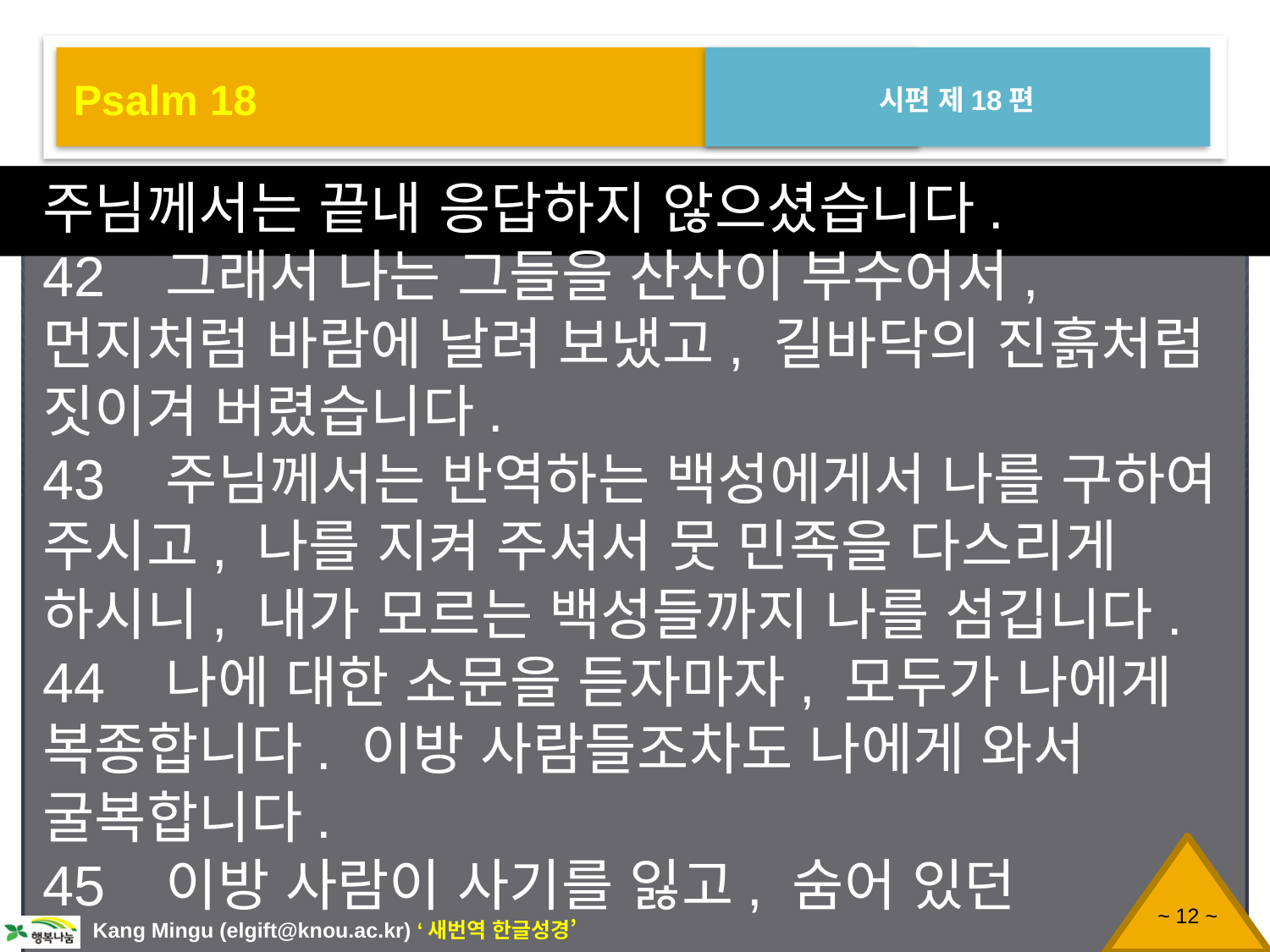

Psalm 18
시편 제18편
주님께서는 끝내 응답하지 않으셨습니다.
42   그래서 나는 그들을 산산이 부수어서, 먼지처럼 바람에 날려 보냈고, 길바닥의 진흙처럼 짓이겨 버렸습니다.
43   주님께서는 반역하는 백성에게서 나를 구하여 주시고, 나를 지켜 주셔서 뭇 민족을 다스리게 하시니, 내가 모르는 백성들까지 나를 섬깁니다.
44   나에 대한 소문을 듣자마자, 모두가 나에게 복종합니다. 이방 사람들조차도 나에게 와서 굴복합니다.
45   이방 사람이 사기를 잃고, 숨어 있던